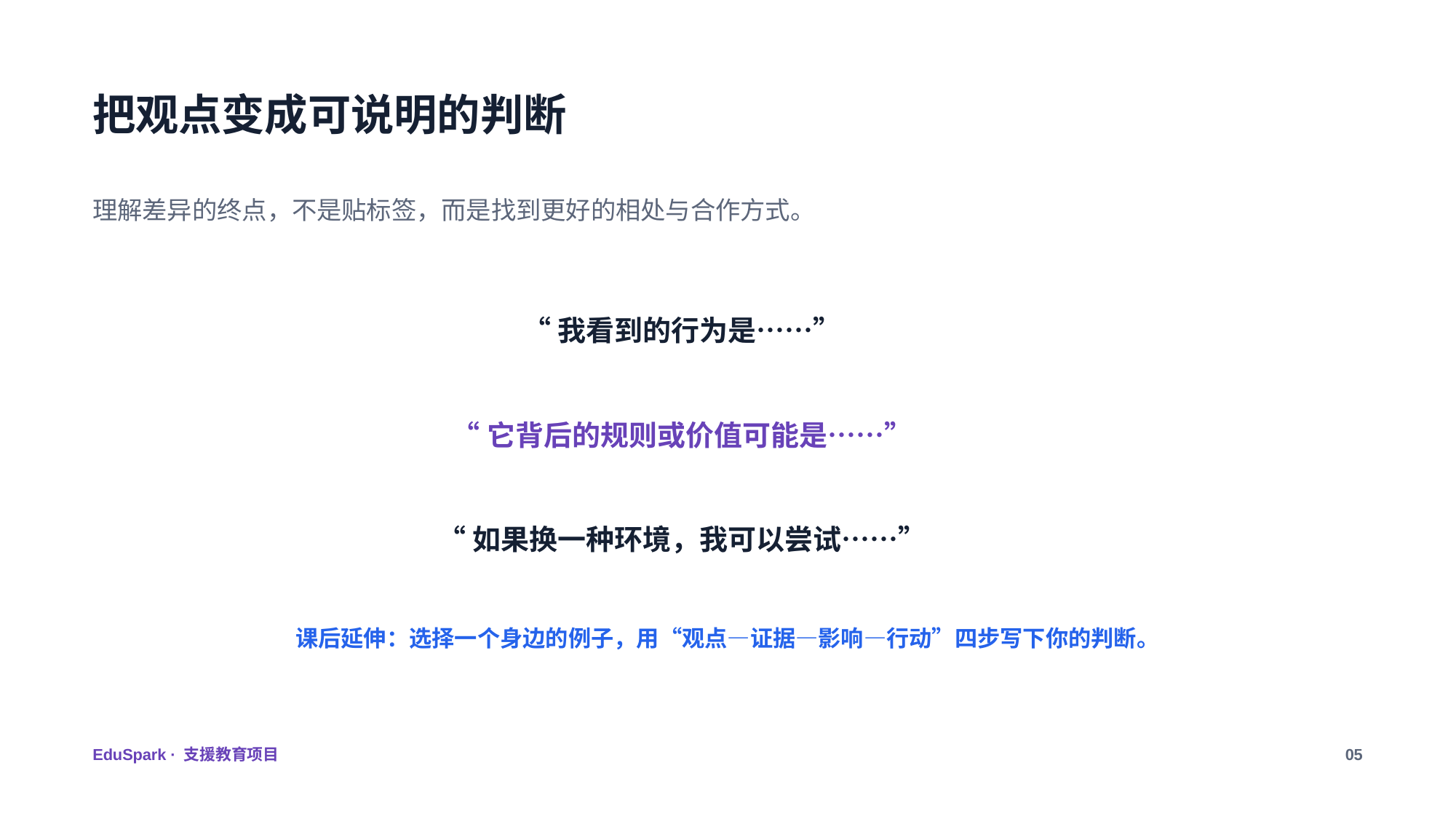

把观点变成可说明的判断
理解差异的终点，不是贴标签，而是找到更好的相处与合作方式。
“我看到的行为是……”
“它背后的规则或价值可能是……”
“如果换一种环境，我可以尝试……”
课后延伸：选择一个身边的例子，用“观点—证据—影响—行动”四步写下你的判断。
EduSpark · 支援教育项目
05